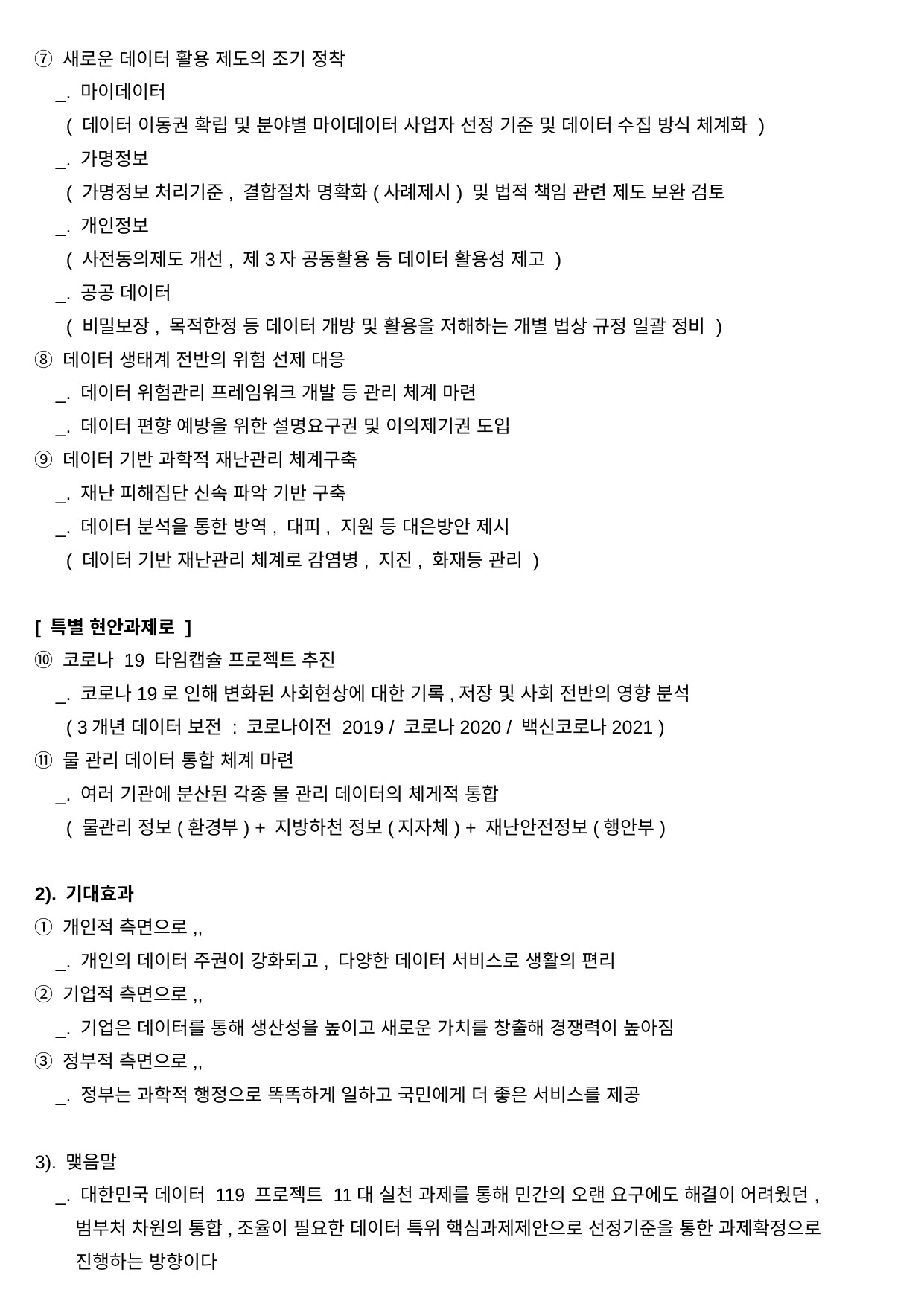

⑦ 새로운 데이터 활용 제도의 조기 정착
    _. 마이데이터
      ( 데이터 이동권 확립 및 분야별 마이데이터 사업자 선정 기준 및 데이터 수집 방식 체계화 )
    _. 가명정보
      ( 가명정보 처리기준, 결합절차 명확화(사례제시) 및 법적 책임 관련 제도 보완 검토
    _. 개인정보
      ( 사전동의제도 개선, 제3자 공동활용 등 데이터 활용성 제고 )
    _. 공공 데이터
      ( 비밀보장, 목적한정 등 데이터 개방 및 활용을 저해하는 개별 법상 규정 일괄 정비 )
⑧ 데이터 생태계 전반의 위험 선제 대응
    _. 데이터 위험관리 프레임워크 개발 등 관리 체계 마련
    _. 데이터 편향 예방을 위한 설명요구권 및 이의제기권 도입
⑨ 데이터 기반 과학적 재난관리 체계구축
    _. 재난 피해집단 신속 파악 기반 구축
    _. 데이터 분석을 통한 방역, 대피, 지원 등 대은방안 제시
      ( 데이터 기반 재난관리 체계로 감염병, 지진, 화재등 관리 )

[ 특별 현안과제로 ]
⑩ 코로나 19 타임캡슐 프로젝트 추진
    _. 코로나19로 인해 변화된 사회현상에 대한 기록,저장 및 사회 전반의 영향 분석
      ( 3개년 데이터 보전 : 코로나이전 2019 / 코로나2020 / 백신코로나2021 )
⑪ 물 관리 데이터 통합 체계 마련
    _. 여러 기관에 분산된 각종 물 관리 데이터의 체게적 통합
      ( 물관리 정보(환경부) + 지방하천 정보(지자체) + 재난안전정보(행안부)

2). 기대효과
① 개인적 측면으로,,
    _. 개인의 데이터 주권이 강화되고, 다양한 데이터 서비스로 생활의 편리
② 기업적 측면으로,,
    _. 기업은 데이터를 통해 생산성을 높이고 새로운 가치를 창출해 경쟁력이 높아짐
③ 정부적 측면으로,,
    _. 정부는 과학적 행정으로 똑똑하게 일하고 국민에게 더 좋은 서비스를 제공

3). 맺음말
    _. 대한민국 데이터 119 프로젝트 11대 실천 과제를 통해 민간의 오랜 요구에도 해결이 어려웠던,
       범부처 차원의 통합,조율이 필요한 데이터 특위 핵심과제제안으로 선정기준을 통한 과제확정으로
       진행하는 방향이다